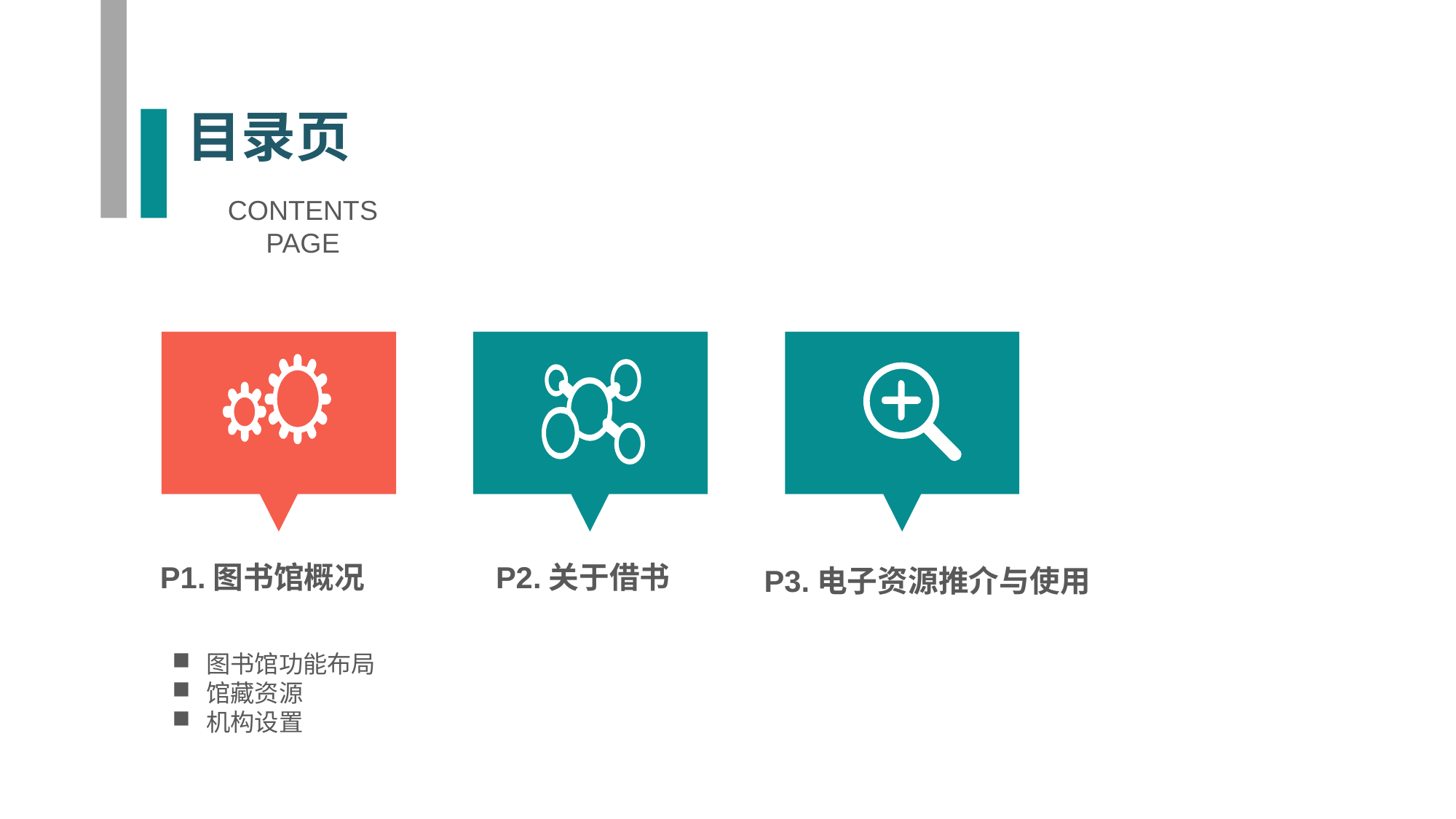

目录页

CONTENTS PAGE

P3.电子资源推介与使用
P1.图书馆概况

P2.关于借书
图书馆功能布局
馆藏资源
机构设置